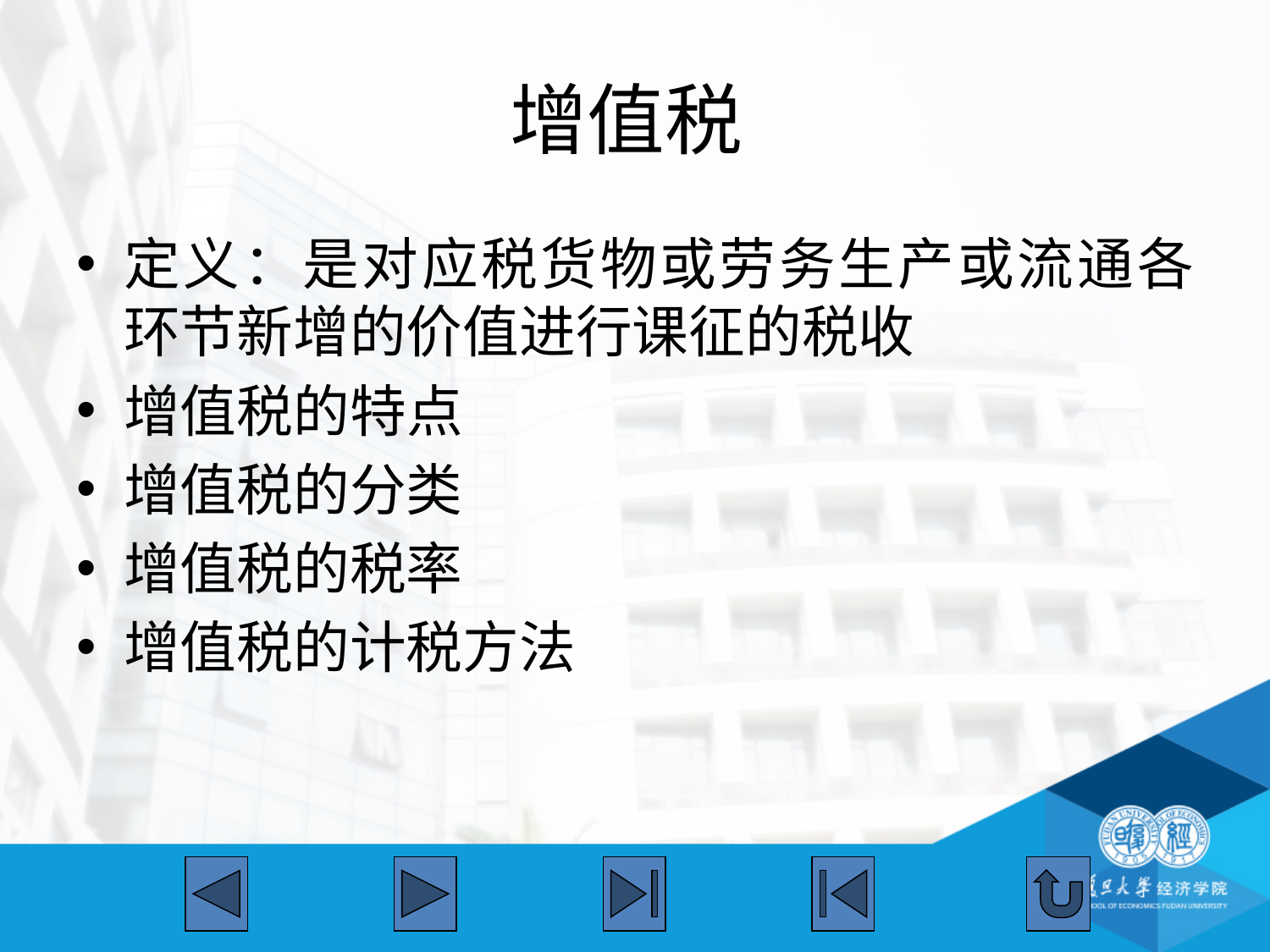

# 增值税
定义：是对应税货物或劳务生产或流通各环节新增的价值进行课征的税收
增值税的特点
增值税的分类
增值税的税率
增值税的计税方法